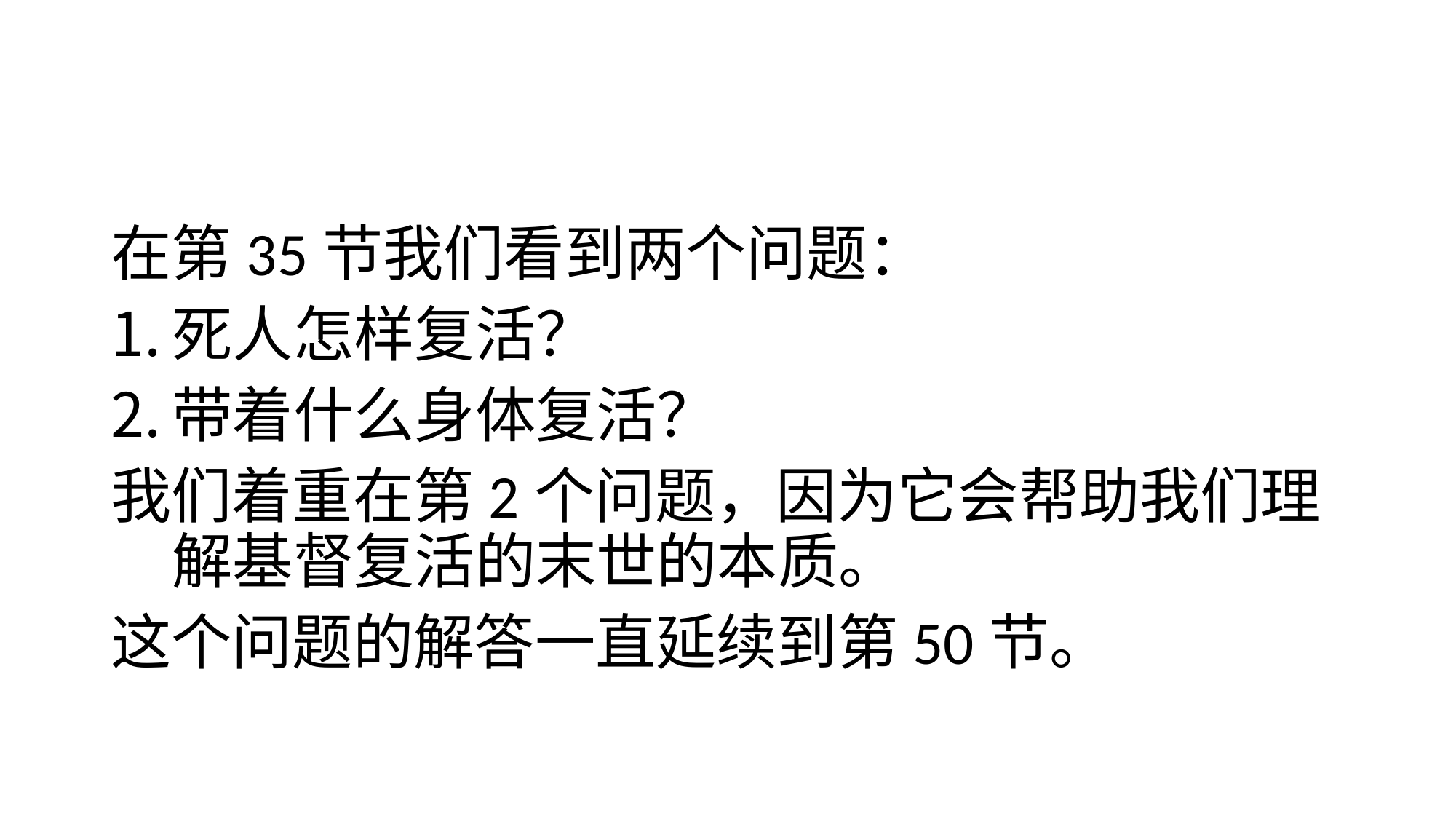

#
在第35节我们看到两个问题：
死人怎样复活？
带着什么身体复活？
我们着重在第2个问题，因为它会帮助我们理解基督复活的末世的本质。
这个问题的解答一直延续到第50节。